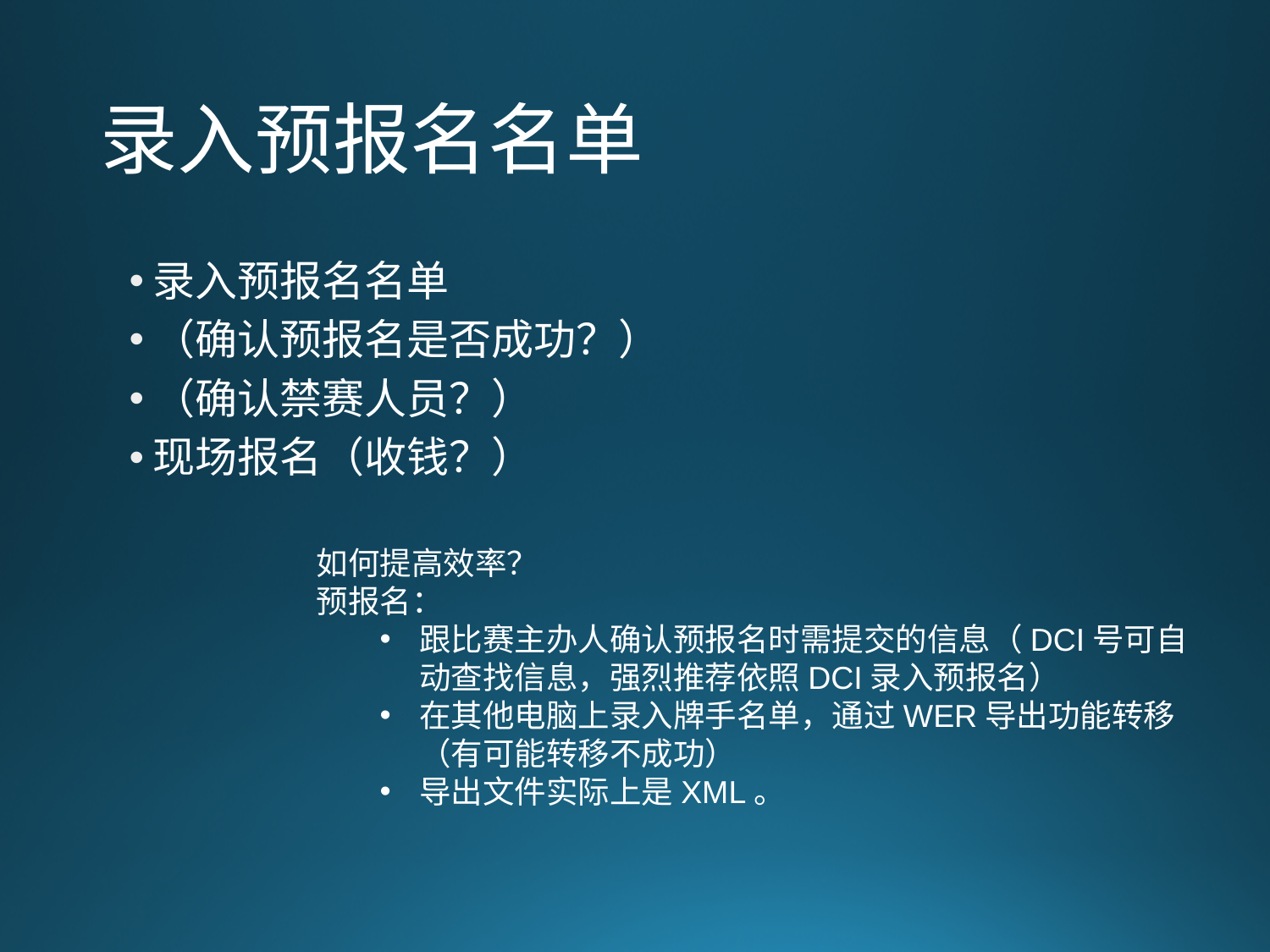

# 录入预报名名单
录入预报名名单
（确认预报名是否成功？）
（确认禁赛人员？）
现场报名（收钱？）

如何提高效率？
预报名：
跟比赛主办人确认预报名时需提交的信息（DCI号可自动查找信息，强烈推荐依照DCI录入预报名）
在其他电脑上录入牌手名单，通过WER导出功能转移（有可能转移不成功）
导出文件实际上是XML。